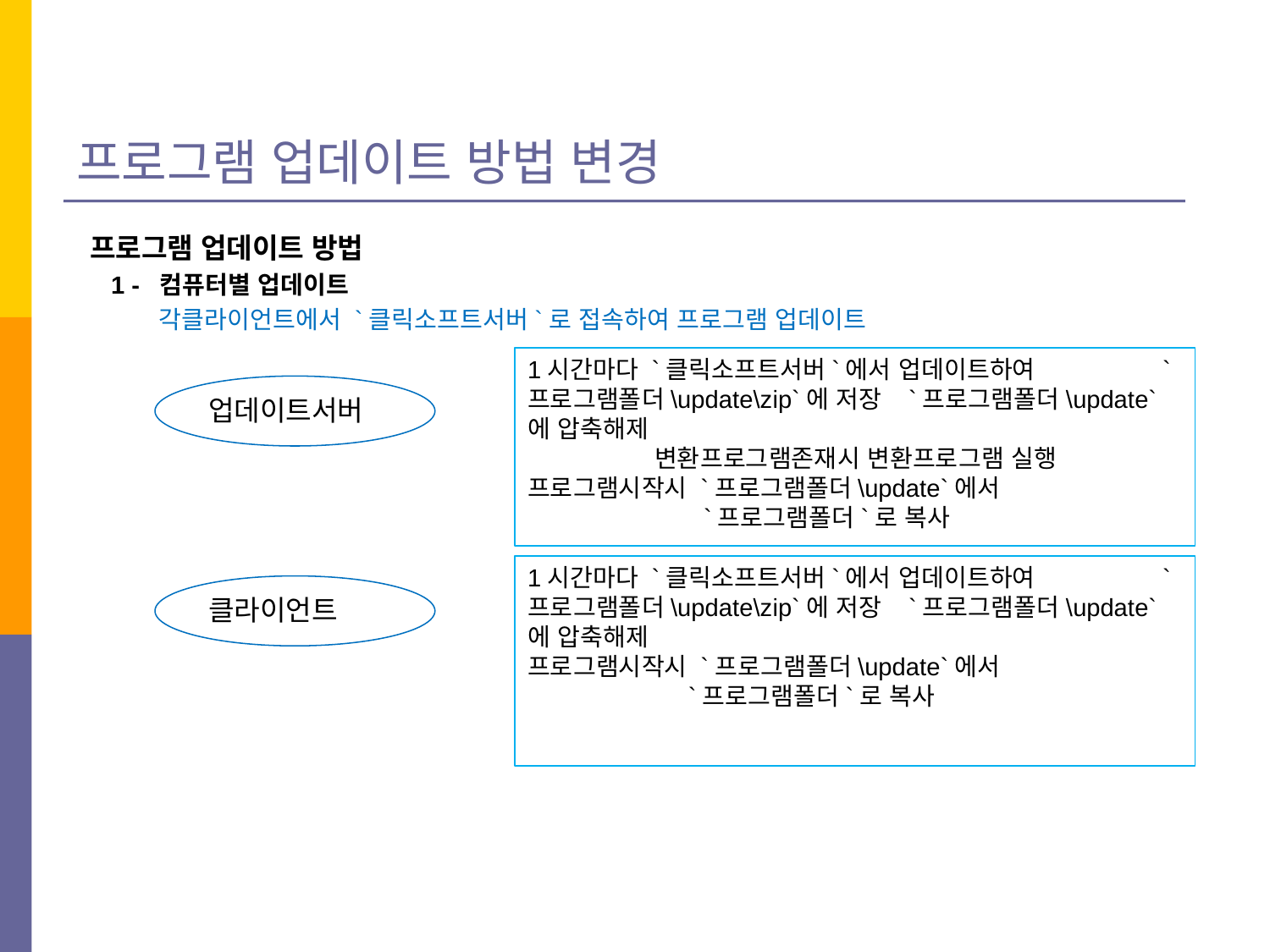

프로그램 업데이트 방법 변경
프로그램 업데이트 방법
   1 -  컴퓨터별 업데이트
         각클라이언트에서 `클릭소프트서버`로 접속하여 프로그램 업데이트

1시간마다 `클릭소프트서버`에서 업데이트하여 	`프로그램폴더\update\zip`에 저장 	`프로그램폴더\update`에 압축해제
	변환프로그램존재시 변환프로그램 실행
프로그램시작시 `프로그램폴더\update`에서
     	       `프로그램폴더`로 복사
업데이트서버
1시간마다 `클릭소프트서버`에서 업데이트하여 	`프로그램폴더\update\zip`에 저장 	`프로그램폴더\update`에 압축해제
프로그램시작시 `프로그램폴더\update`에서
                       `프로그램폴더`로 복사
클라이언트